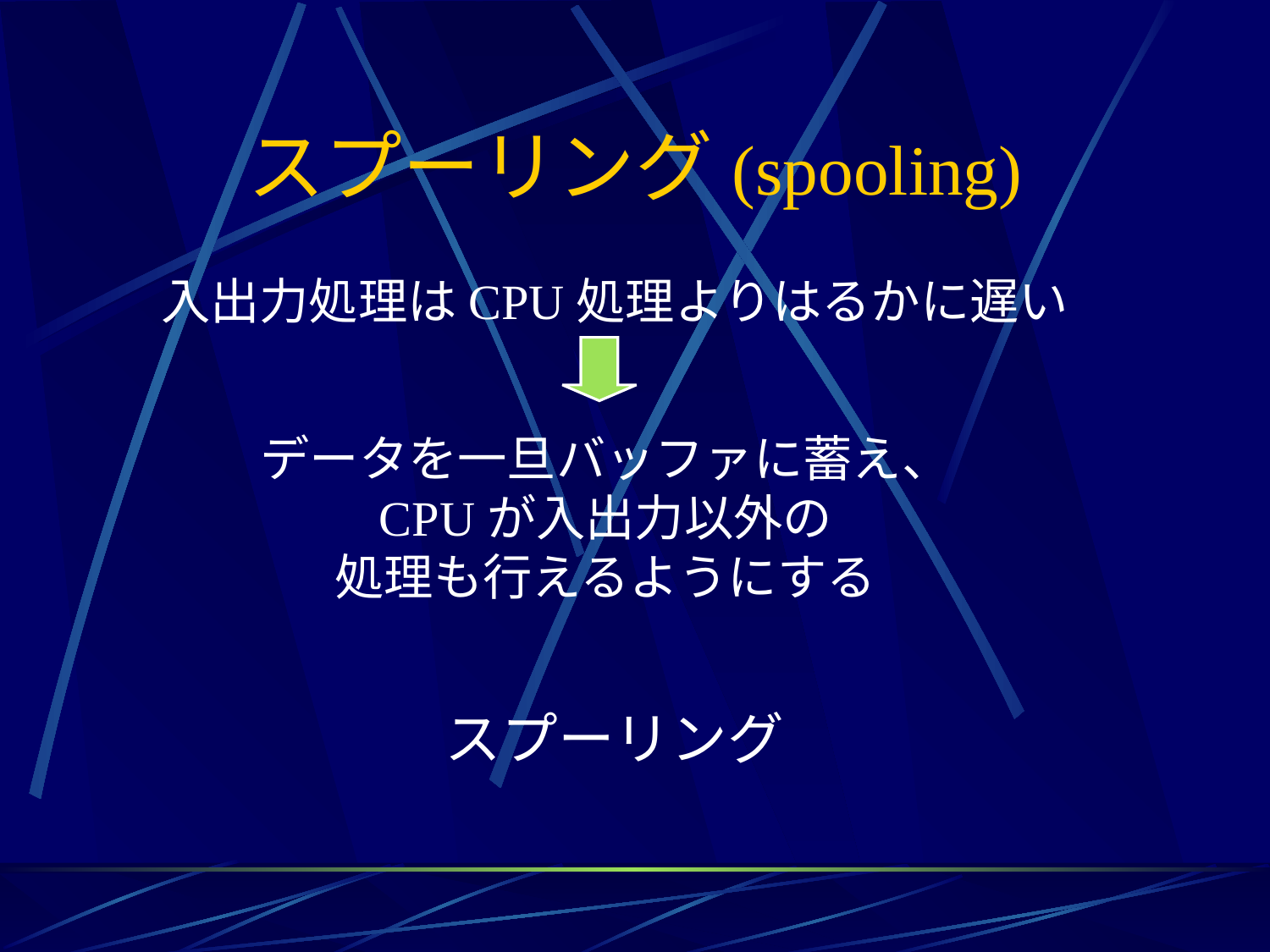

# スプーリング(spooling)
入出力処理はCPU処理よりはるかに遅い

データを一旦バッファに蓄え、
CPUが入出力以外の
処理も行えるようにする
スプーリング